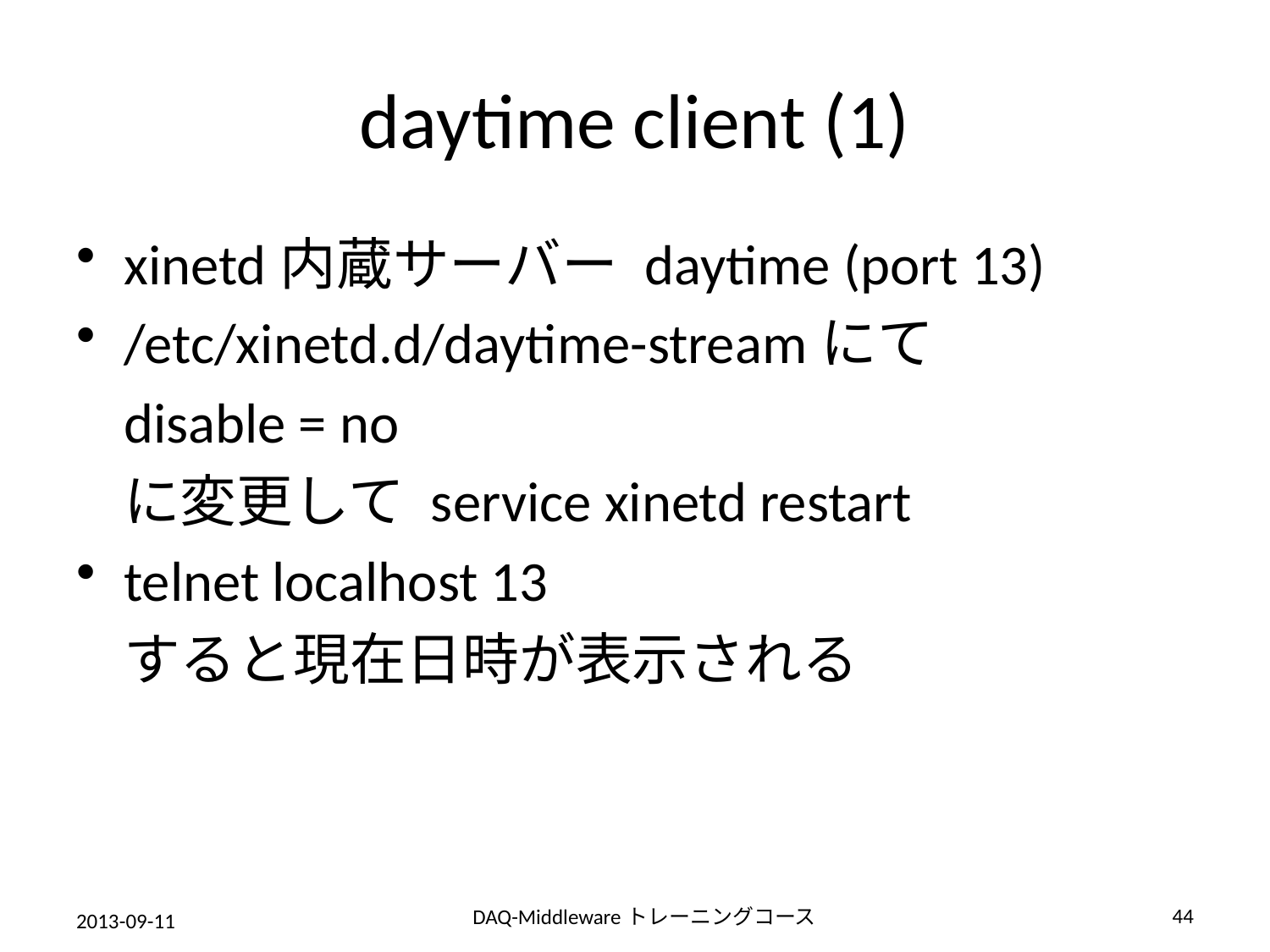

# daytime client (1)
xinetd内蔵サーバー daytime (port 13)
/etc/xinetd.d/daytime-streamにて
	disable = no
	に変更して service xinetd restart
telnet localhost 13
	すると現在日時が表示される
44
DAQ-Middlewareトレーニングコース
2013-09-11